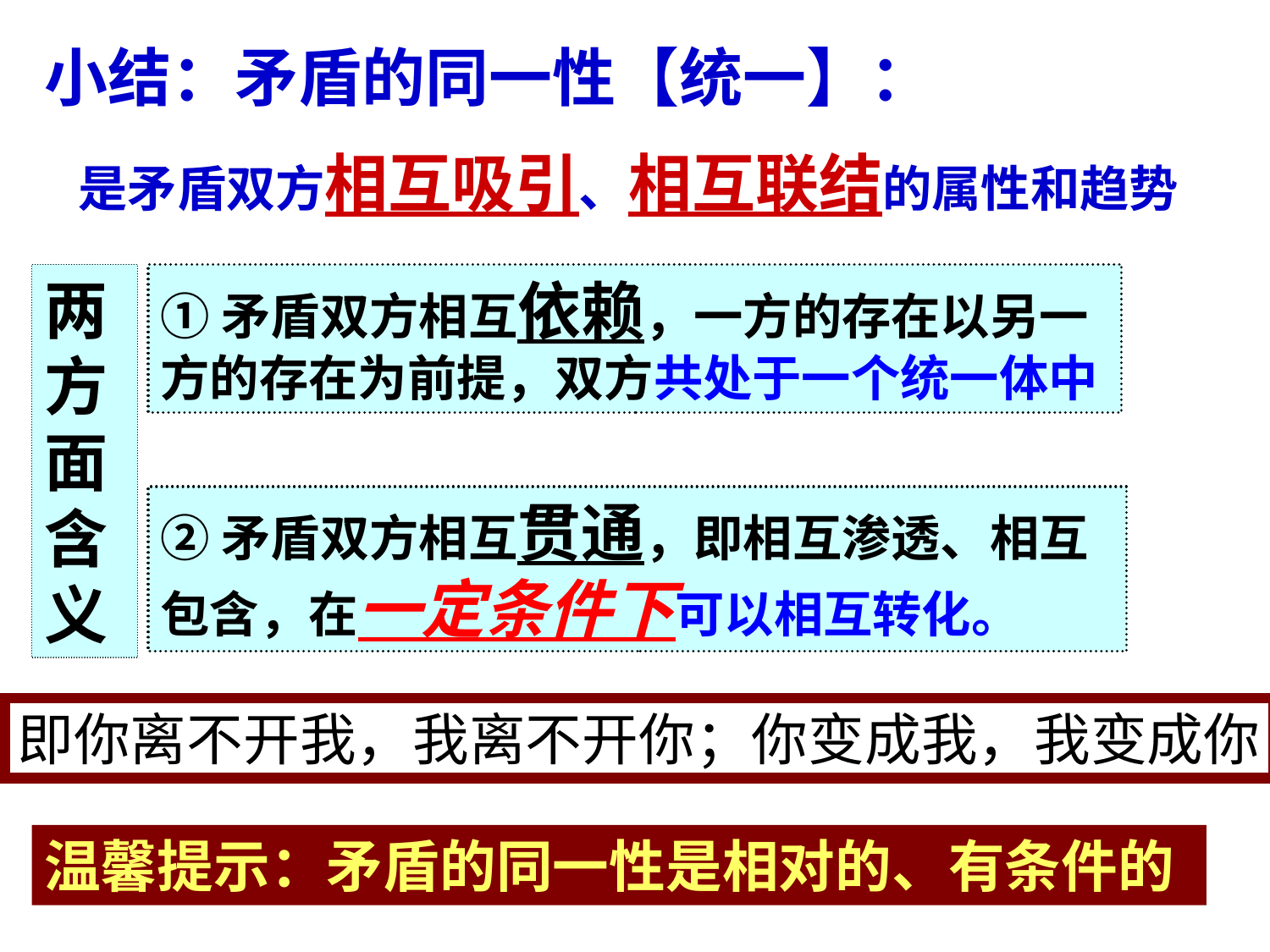

小结：矛盾的同一性【统一】：
  是矛盾双方相互吸引、相互联结的属性和趋势
两方面含义
①矛盾双方相互依赖，一方的存在以另一方的存在为前提，双方共处于一个统一体中

②矛盾双方相互贯通，即相互渗透、相互包含，在一定条件下可以相互转化。
即你离不开我，我离不开你；你变成我，我变成你
温馨提示：矛盾的同一性是相对的、有条件的